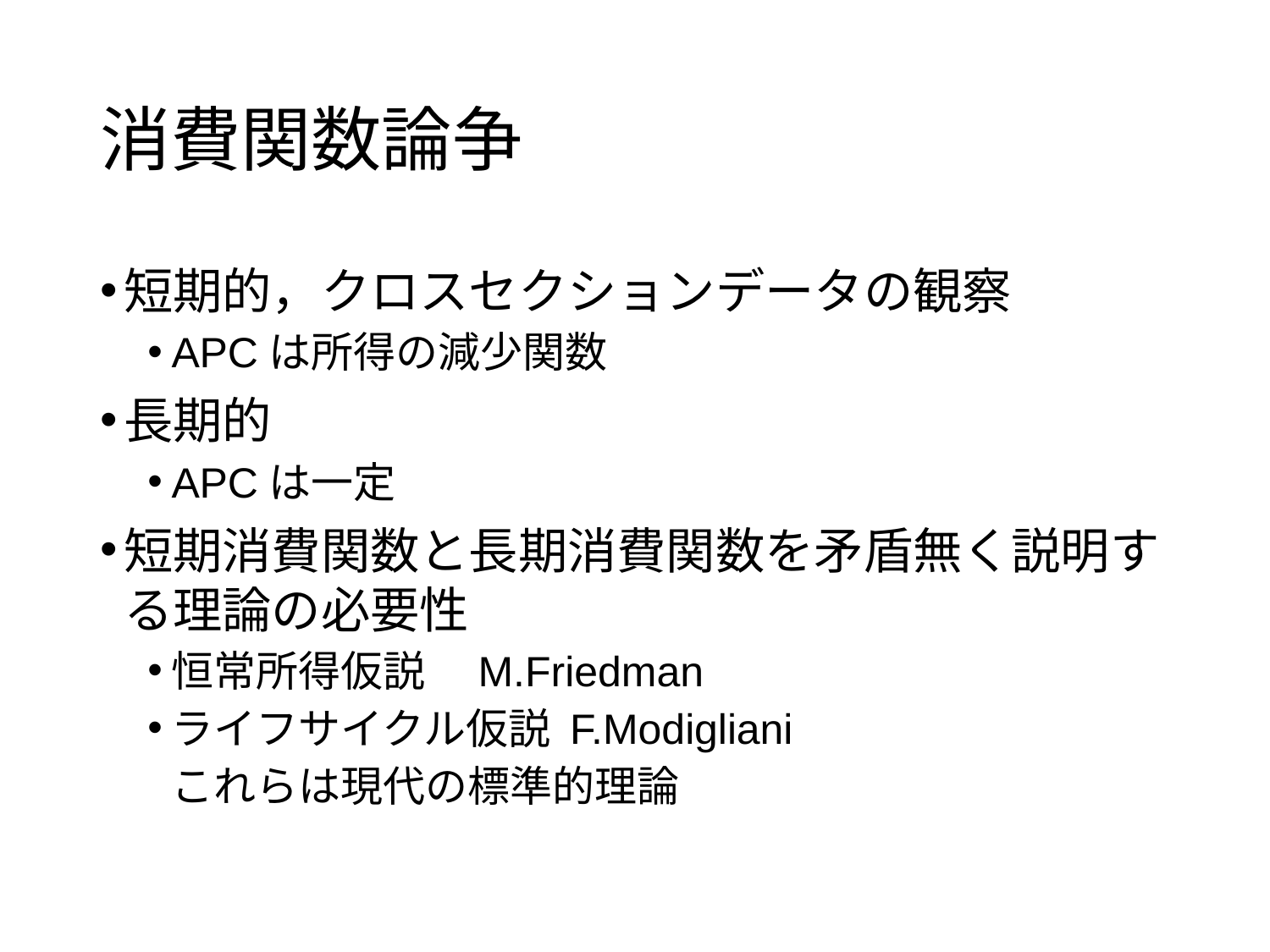

# 消費関数論争
短期的，クロスセクションデータの観察
APCは所得の減少関数
長期的
APCは一定
短期消費関数と長期消費関数を矛盾無く説明する理論の必要性
恒常所得仮説　M.Friedman
ライフサイクル仮説 F.Modigliani
	これらは現代の標準的理論